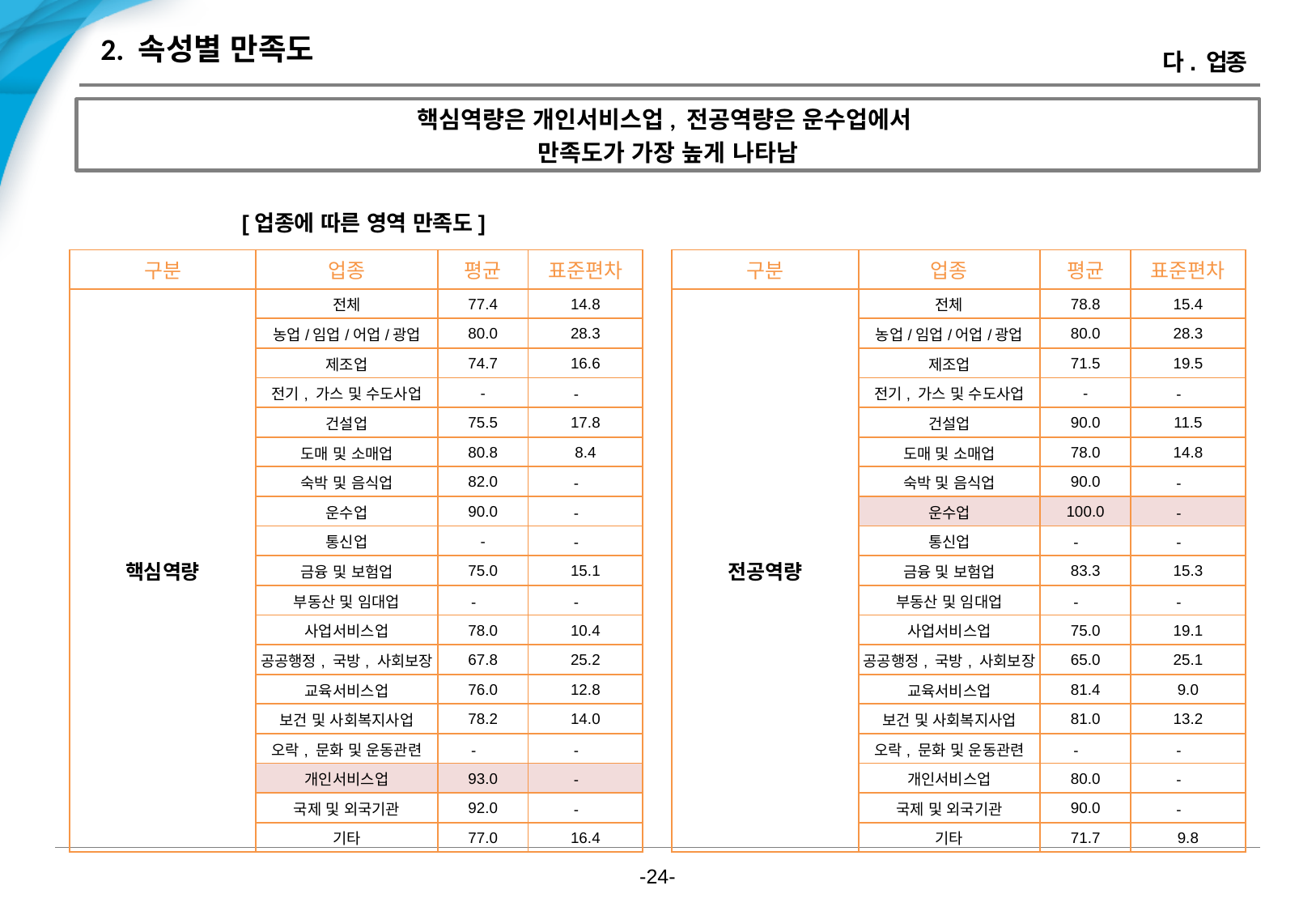

# 2. 속성별 만족도
다. 업종
핵심역량은 개인서비스업, 전공역량은 운수업에서
만족도가 가장 높게 나타남
[업종에 따른 영역 만족도]
| 구분 | 업종 | 평균 | 표준편차 |
| --- | --- | --- | --- |
| 핵심역량 | 전체 | 77.4 | 14.8 |
|  | 농업/임업/어업/광업 | 80.0 | 28.3 |
|  | 제조업 | 74.7 | 16.6 |
|  | 전기, 가스 및 수도사업 | - | - |
|  | 건설업 | 75.5 | 17.8 |
|  | 도매 및 소매업 | 80.8 | 8.4 |
|  | 숙박 및 음식업 | 82.0 | - |
|  | 운수업 | 90.0 | - |
|  | 통신업 | - | - |
|  | 금융 및 보험업 | 75.0 | 15.1 |
|  | 부동산 및 임대업 | - | - |
|  | 사업서비스업 | 78.0 | 10.4 |
|  | 공공행정, 국방, 사회보장 | 67.8 | 25.2 |
|  | 교육서비스업 | 76.0 | 12.8 |
|  | 보건 및 사회복지사업 | 78.2 | 14.0 |
|  | 오락, 문화 및 운동관련 | - | - |
|  | 개인서비스업 | 93.0 | - |
|  | 국제 및 외국기관 | 92.0 | - |
|  | 기타 | 77.0 | 16.4 |
| 구분 | 업종 | 평균 | 표준편차 |
| --- | --- | --- | --- |
| 전공역량 | 전체 | 78.8 | 15.4 |
|  | 농업/임업/어업/광업 | 80.0 | 28.3 |
|  | 제조업 | 71.5 | 19.5 |
|  | 전기, 가스 및 수도사업 | - | - |
|  | 건설업 | 90.0 | 11.5 |
|  | 도매 및 소매업 | 78.0 | 14.8 |
|  | 숙박 및 음식업 | 90.0 | - |
|  | 운수업 | 100.0 | - |
|  | 통신업 | - | - |
|  | 금융 및 보험업 | 83.3 | 15.3 |
|  | 부동산 및 임대업 | - | - |
|  | 사업서비스업 | 75.0 | 19.1 |
|  | 공공행정, 국방, 사회보장 | 65.0 | 25.1 |
|  | 교육서비스업 | 81.4 | 9.0 |
|  | 보건 및 사회복지사업 | 81.0 | 13.2 |
|  | 오락, 문화 및 운동관련 | - | - |
|  | 개인서비스업 | 80.0 | - |
|  | 국제 및 외국기관 | 90.0 | - |
|  | 기타 | 71.7 | 9.8 |
-24-